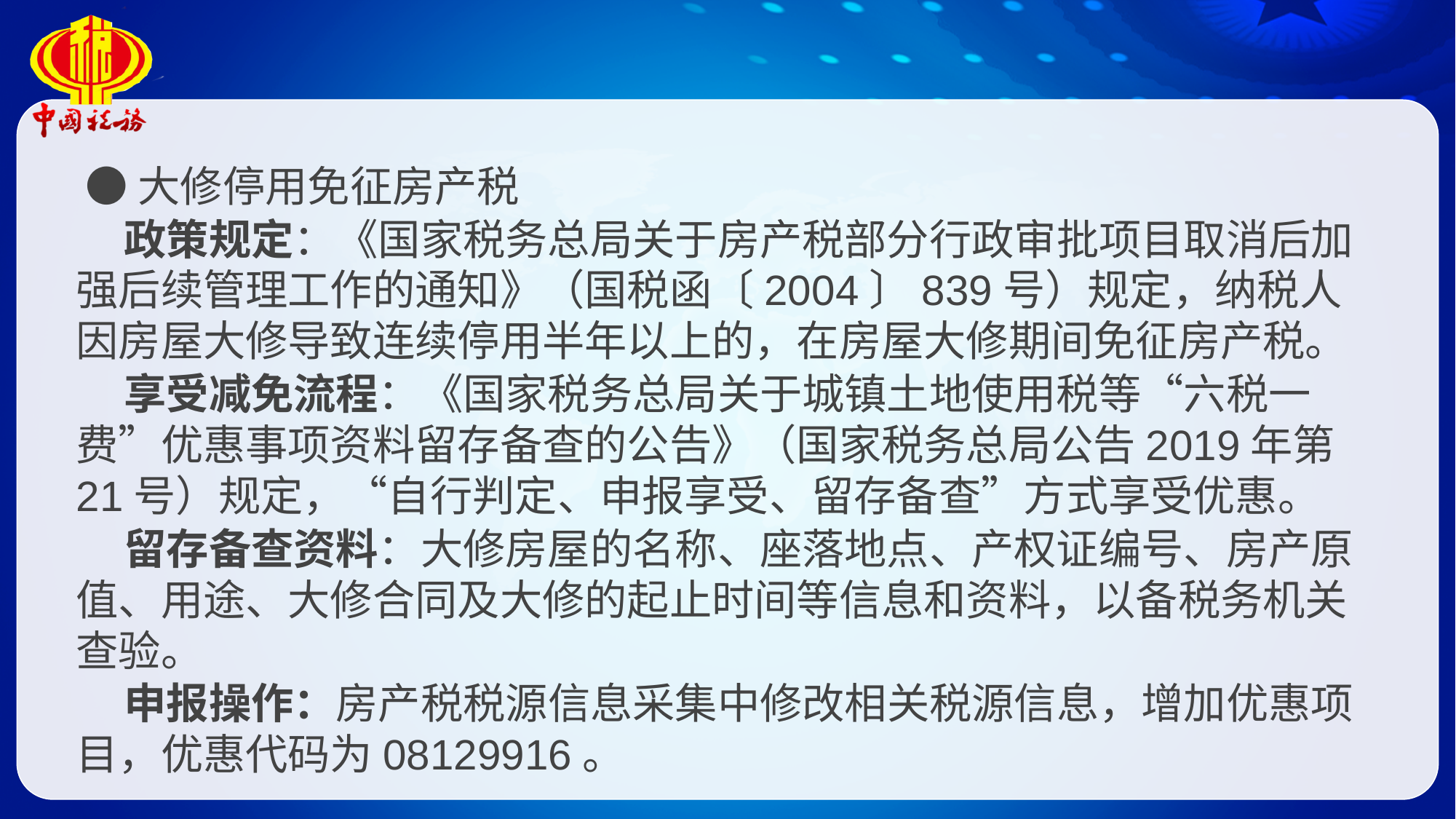

●大修停用免征房产税
    政策规定：《国家税务总局关于房产税部分行政审批项目取消后加强后续管理工作的通知》（国税函〔2004〕839号）规定，纳税人因房屋大修导致连续停用半年以上的，在房屋大修期间免征房产税。
    享受减免流程：《国家税务总局关于城镇土地使用税等“六税一费”优惠事项资料留存备查的公告》（国家税务总局公告2019年第21号）规定，“自行判定、申报享受、留存备查”方式享受优惠。
    留存备查资料：大修房屋的名称、座落地点、产权证编号、房产原值、用途、大修合同及大修的起止时间等信息和资料，以备税务机关查验。
    申报操作：房产税税源信息采集中修改相关税源信息，增加优惠项目，优惠代码为08129916。